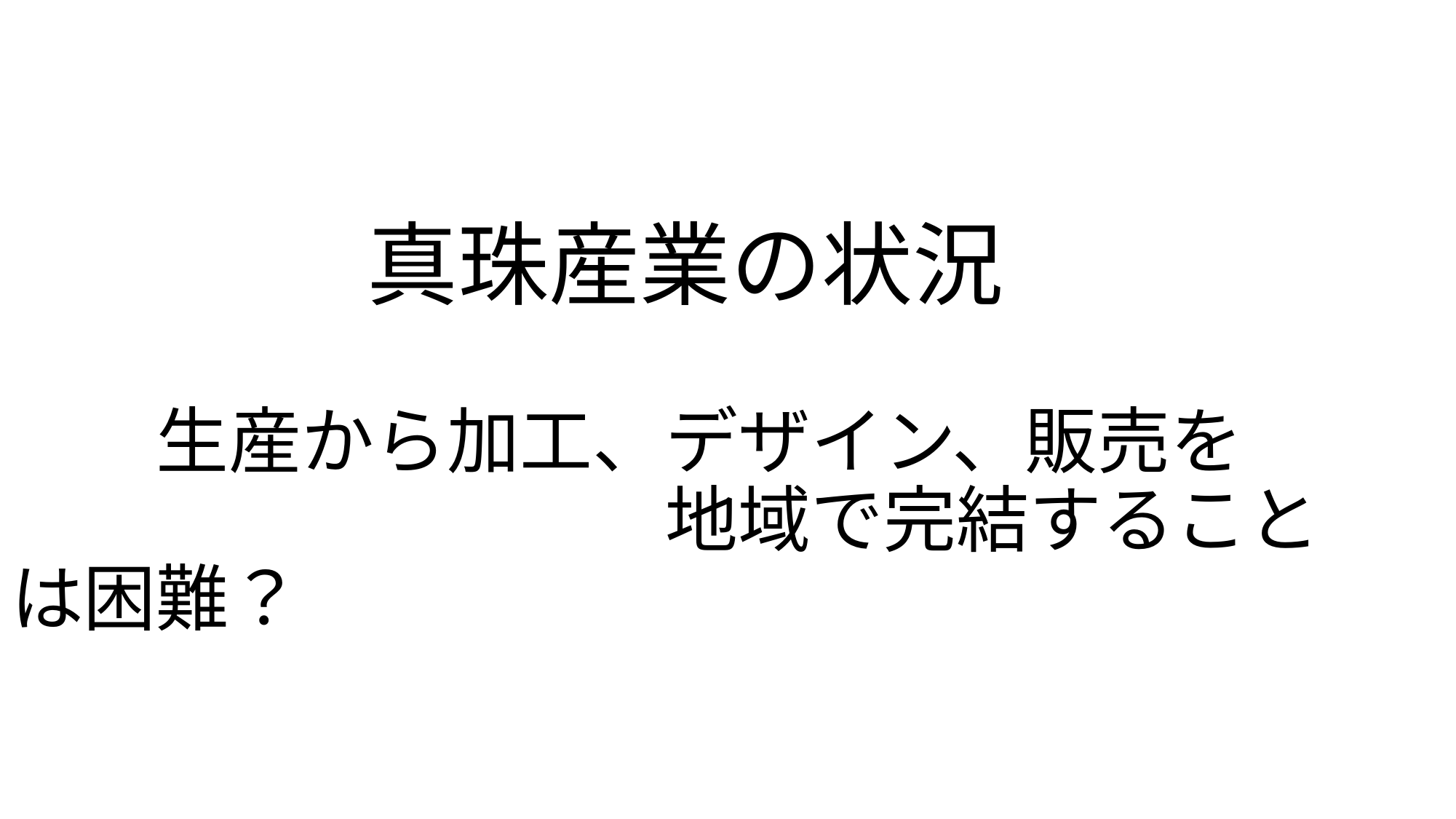

真珠産業の状況
# 生産から加工、デザイン、販売を 　　　　　　　　　地域で完結することは困難？